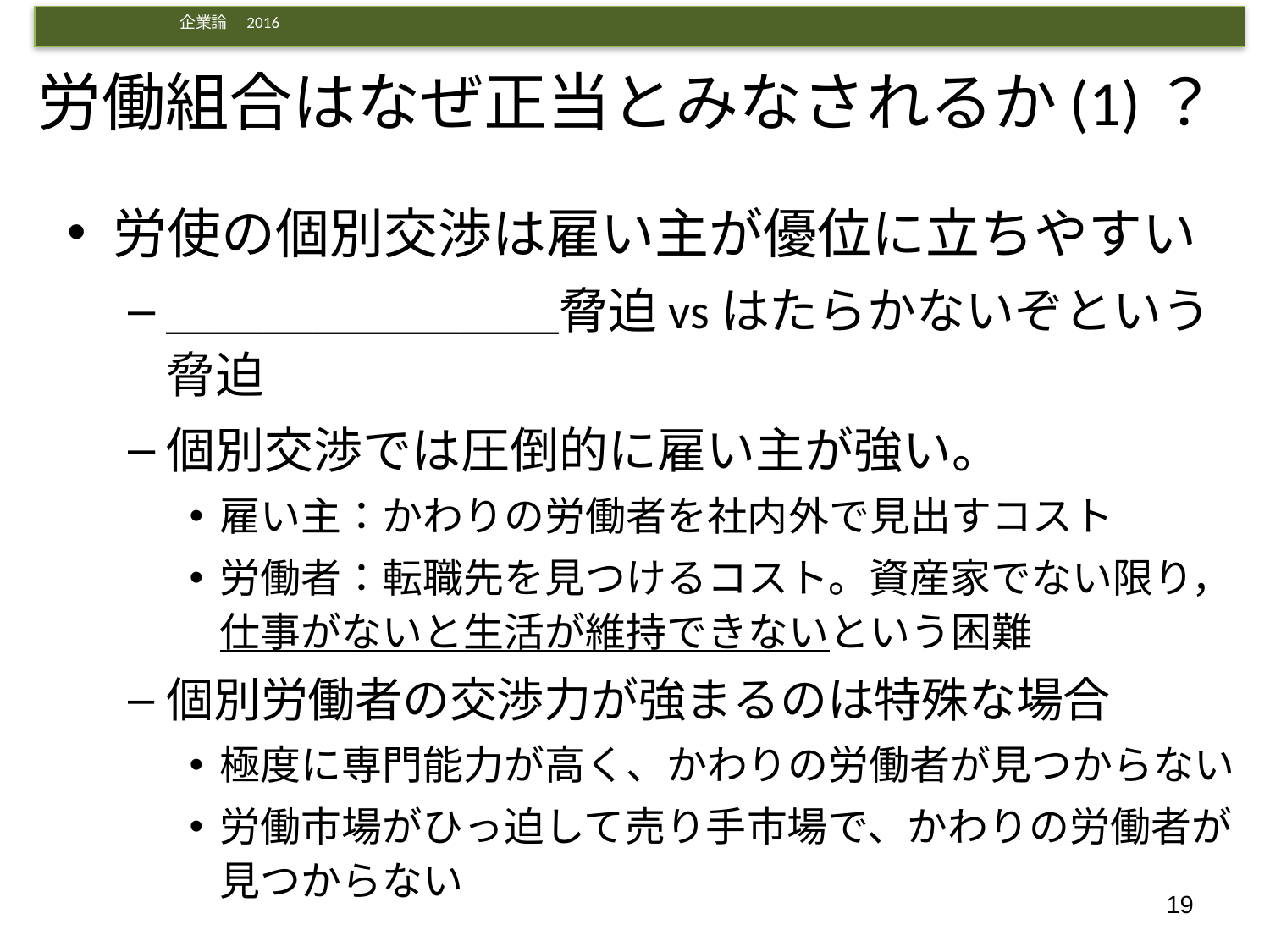

# 労働組合はなぜ正当とみなされるか(1)？
労使の個別交渉は雇い主が優位に立ちやすい
＿＿＿＿＿＿＿＿脅迫vsはたらかないぞという脅迫
個別交渉では圧倒的に雇い主が強い。
雇い主：かわりの労働者を社内外で見出すコスト
労働者：転職先を見つけるコスト。資産家でない限り，仕事がないと生活が維持できないという困難
個別労働者の交渉力が強まるのは特殊な場合
極度に専門能力が高く、かわりの労働者が見つからない
労働市場がひっ迫して売り手市場で、かわりの労働者が見つからない
19